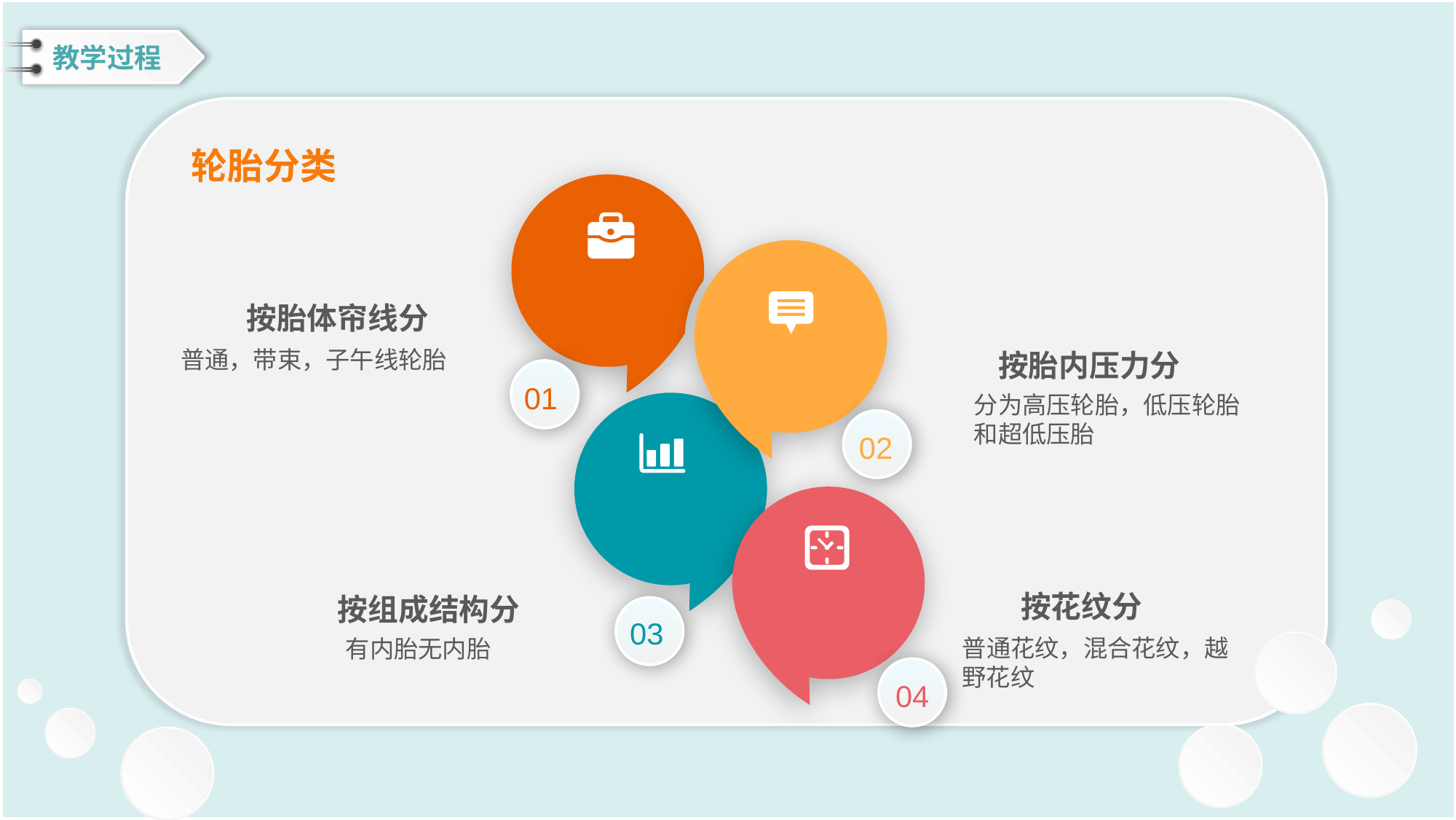

教学过程

轮胎分类

按胎体帘线分
普通，带束，子午线轮胎
按胎内压力分
分为高压轮胎，低压轮胎和超低压胎

01

02

按花纹分
普通花纹，混合花纹，越野花纹
按组成结构分
有内胎无内胎

03

04